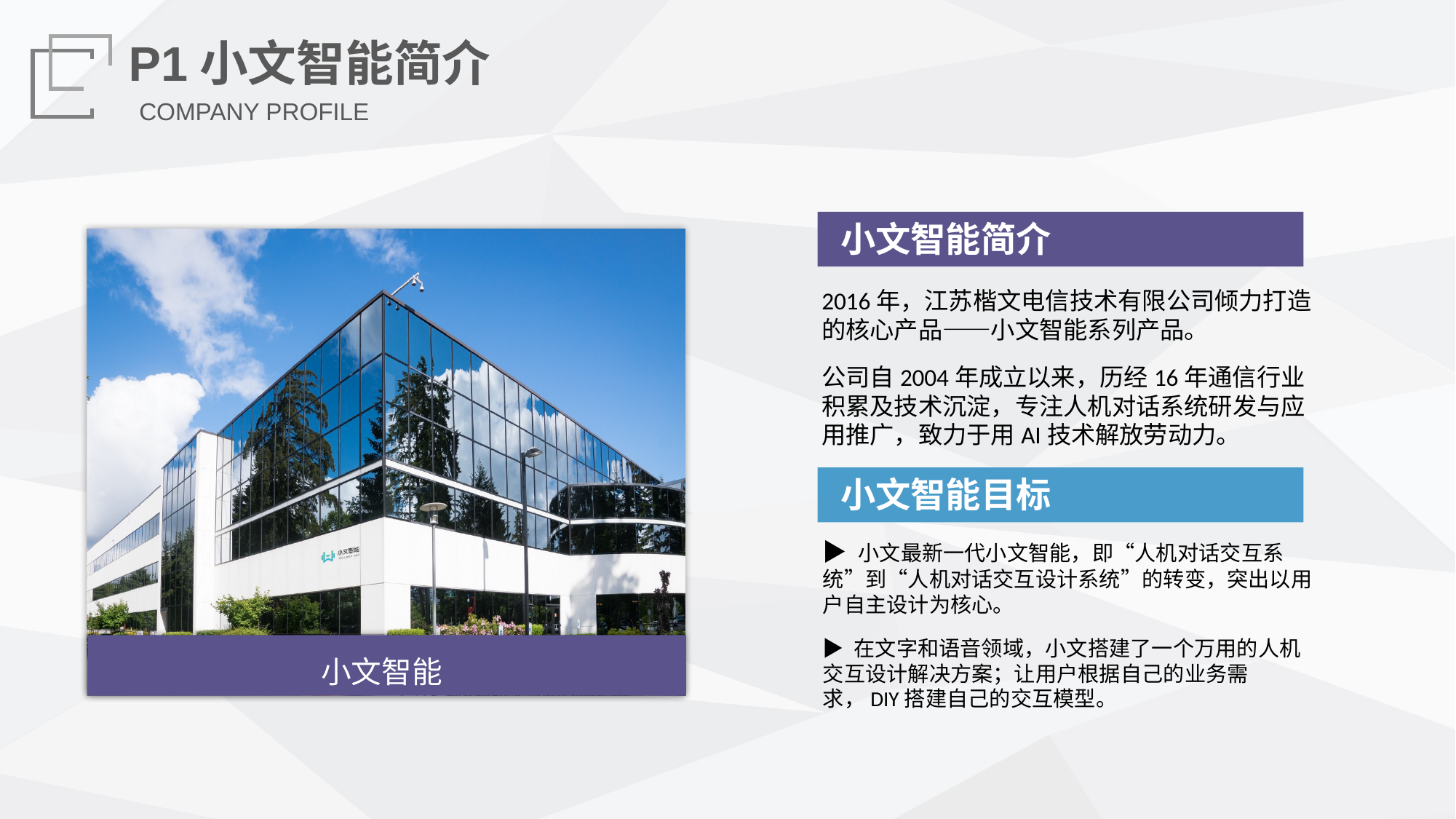

P1小文智能简介

COMPANY PROFILE
小文智能简介

2016年，江苏楷文电信技术有限公司倾力打造的核心产品——小文智能系列产品。
公司自2004年成立以来，历经16年通信行业积累及技术沉淀，专注人机对话系统研发与应用推广，致力于用AI技术解放劳动力。
小文智能目标

▶ 小文最新一代小文智能，即“人机对话交互系统”到“人机对话交互设计系统”的转变，突出以用户自主设计为核心。
▶ 在文字和语音领域，小文搭建了一个万用的人机交互设计解决方案；让用户根据自己的业务需求，DIY搭建自己的交互模型。

小文智能